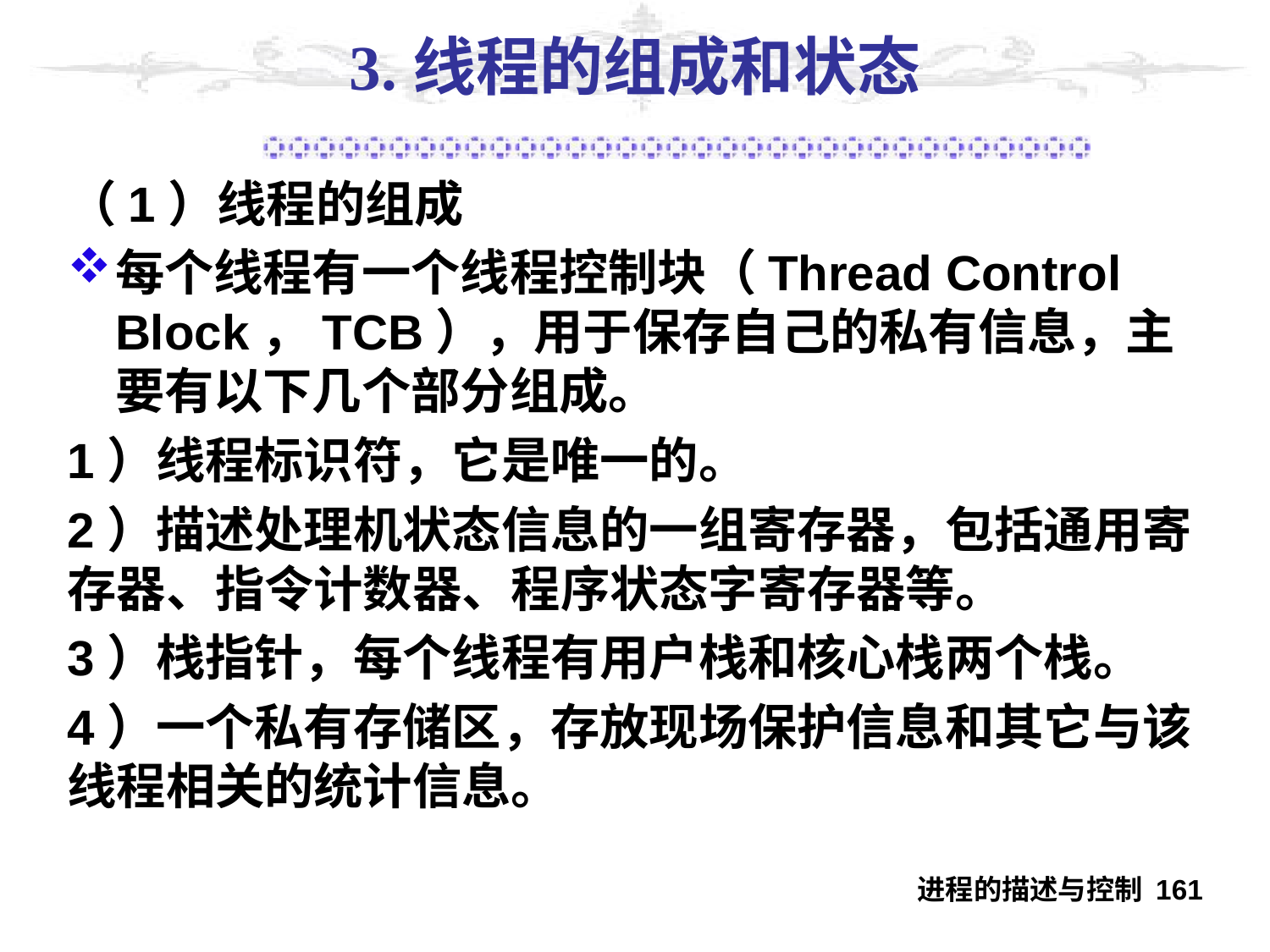

# 3.线程的组成和状态
（1）线程的组成
每个线程有一个线程控制块（Thread Control Block，TCB），用于保存自己的私有信息，主要有以下几个部分组成。
1）线程标识符，它是唯一的。
2）描述处理机状态信息的一组寄存器，包括通用寄存器、指令计数器、程序状态字寄存器等。
3）栈指针，每个线程有用户栈和核心栈两个栈。
4）一个私有存储区，存放现场保护信息和其它与该线程相关的统计信息。